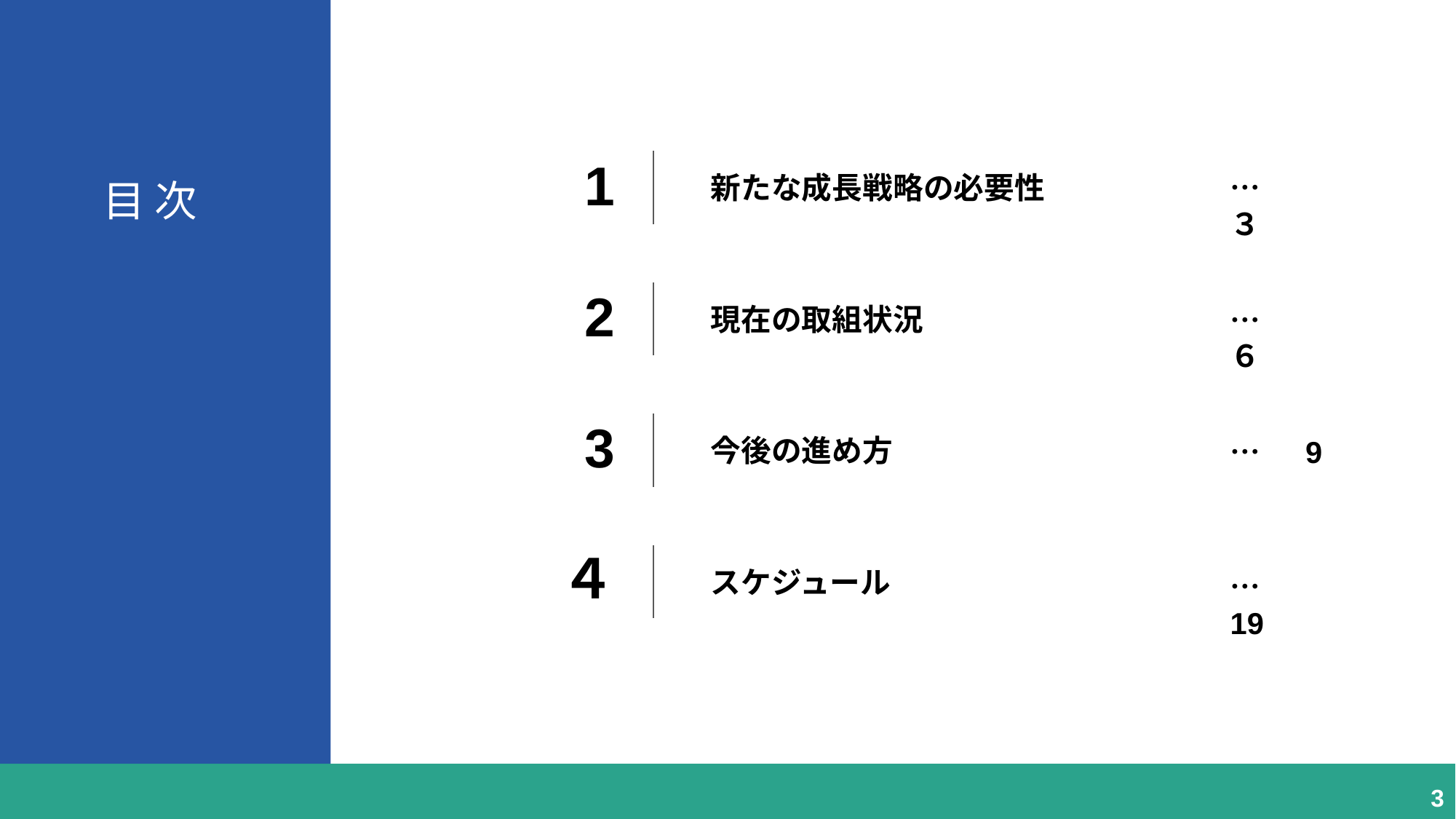

1

2

3

４

新たな成長戦略の必要性
…　３
目 次
現在の取組状況
…　６
今後の進め方
…　9
スケジュール
…　19

3